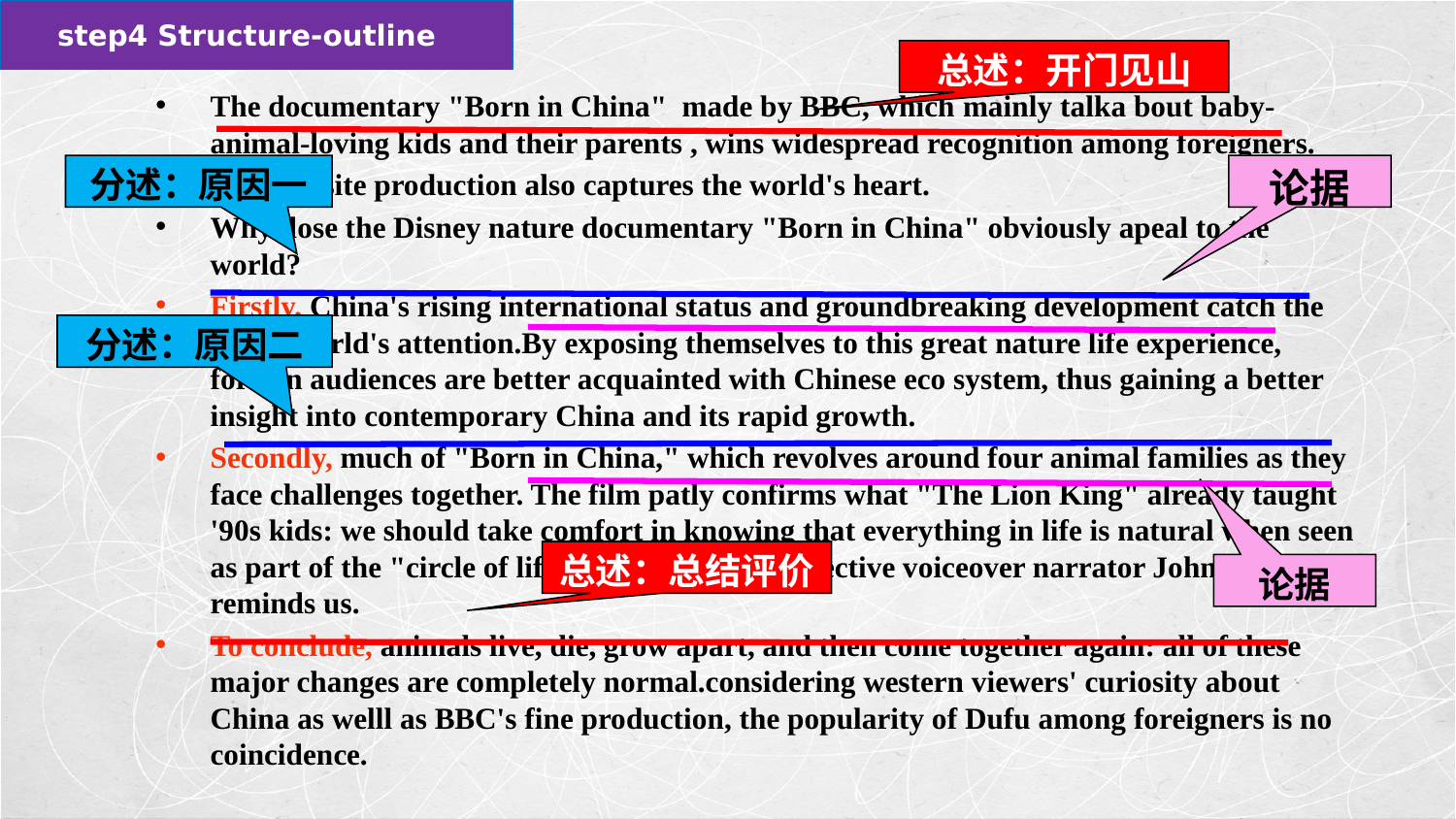

step4 Structure-outline
总述：开门见山
The documentary "Born in China"  made by BBC, which mainly talka bout baby-animal-loving kids and their parents , wins widespread recognition among foreigners.
Its exquisite production also captures the world's heart.
Why dose the Disney nature documentary "Born in China" obviously apeal to the world?
Firstly, China's rising international status and groundbreaking development catch the whole world's attention.By exposing themselves to this great nature life experience, foreign audiences are better acquainted with Chinese eco system, thus gaining a better insight into contemporary China and its rapid growth.
Secondly, much of "Born in China," which revolves around four animal families as they face challenges together. The film patly confirms what "The Lion King" already taught '90s kids: we should take comfort in knowing that everything in life is natural when seen as part of the "circle of life," as surprisingly effective voiceover narrator John Krasinski reminds us.
To conclude, animals live, die, grow apart, and then come together again: all of these major changes are completely normal.considering western viewers' curiosity about China as welll as BBC's fine production, the popularity of Dufu among foreigners is no coincidence.

论据
分述：原因一

分述：原因二

总述：总结评价
论据